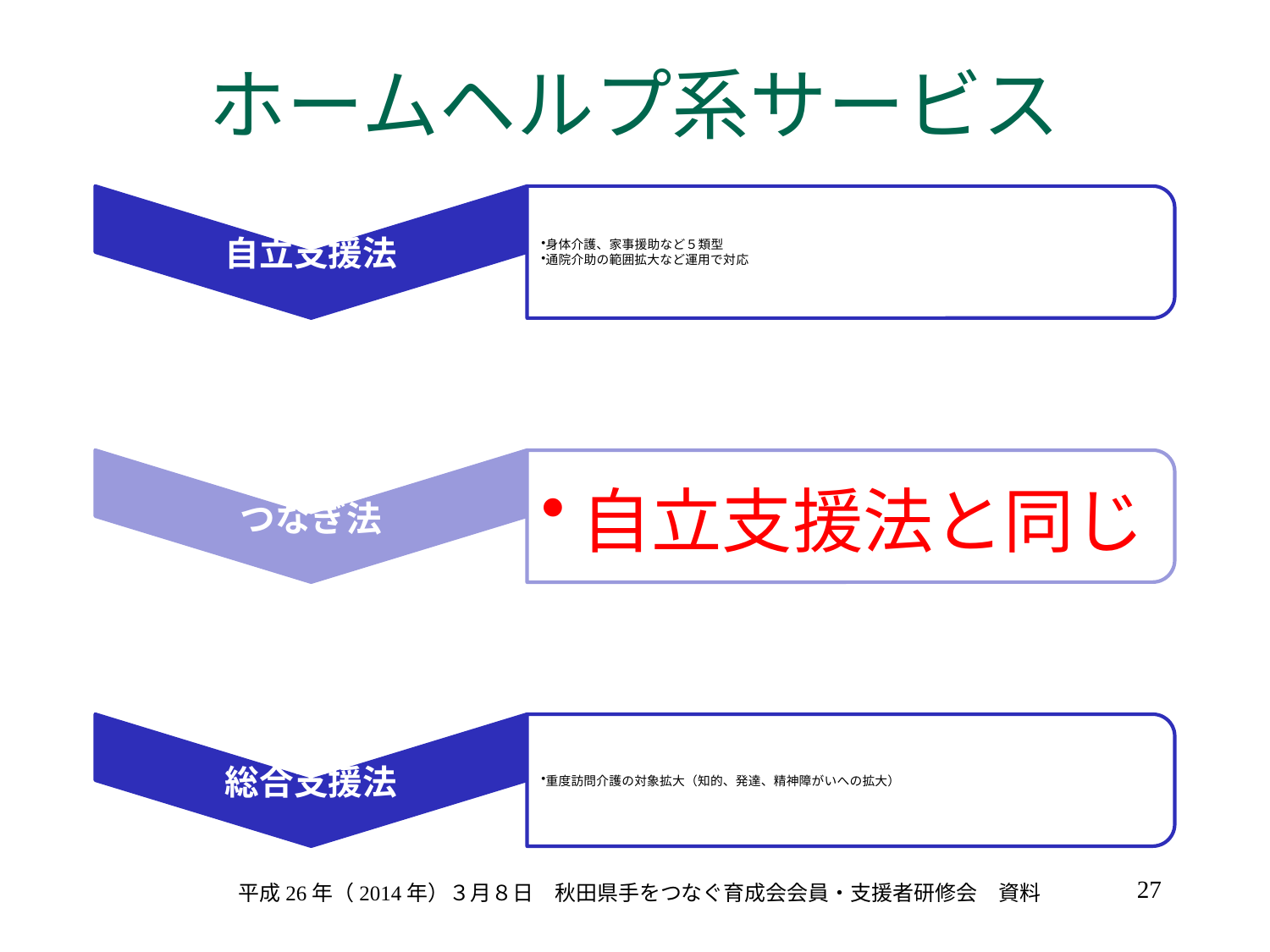

# ホームヘルプ系サービス
自立支援法
身体介護、家事援助など５類型
つなぎ法
自立支援法と同じ
総合支援法
重度訪問介護の対象拡大（知的、発達、精神障がいへの拡大）
通院介助の範囲拡大など運用で対応
27